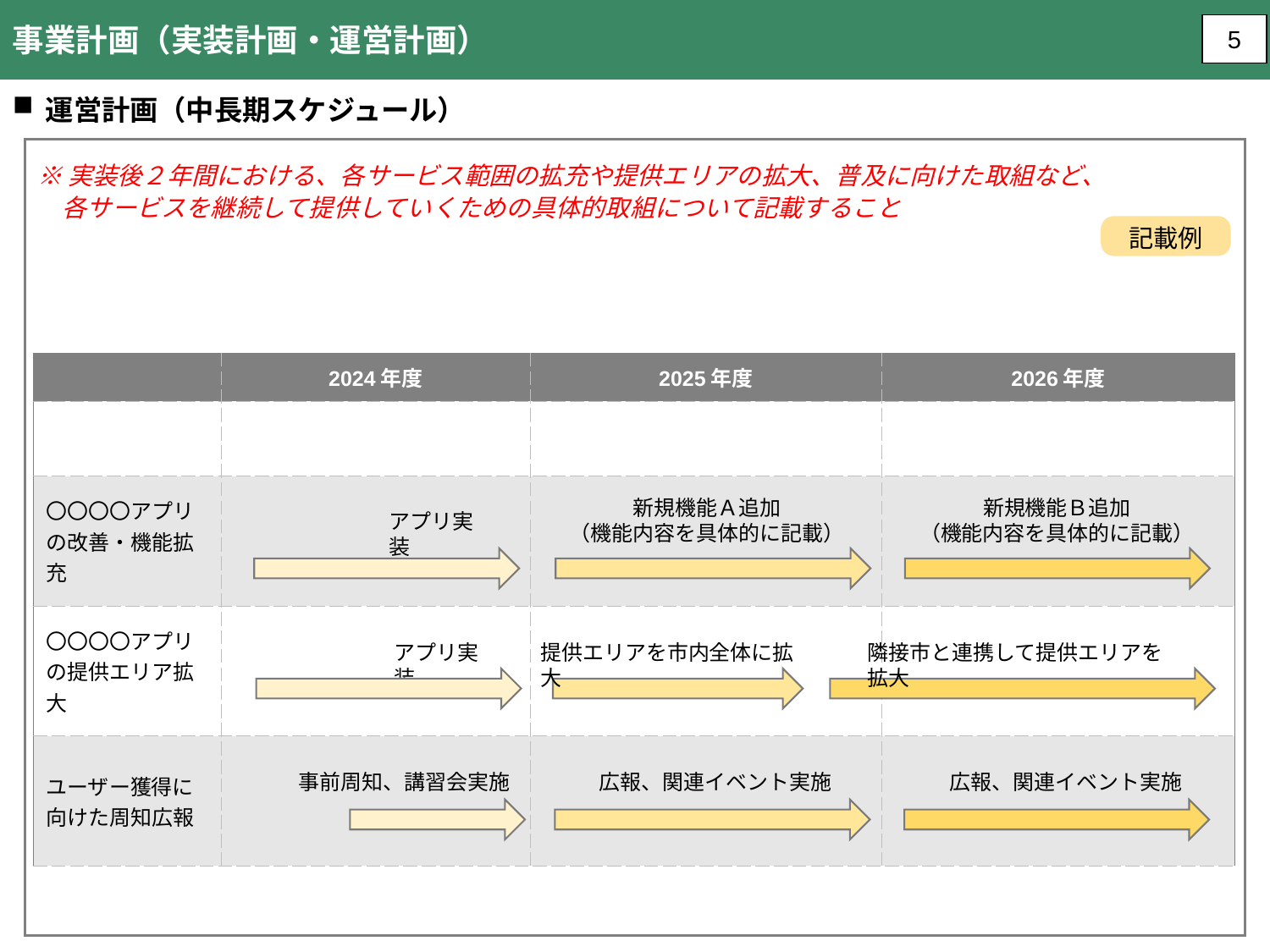

事業計画（実装計画・運営計画）
5
運営計画（中長期スケジュール）

※実装後２年間における、各サービス範囲の拡充や提供エリアの拡大、普及に向けた取組など、
各サービスを継続して提供していくための具体的取組について記載すること
記載例
|  | 2024年度 | 2025年度 | 2026年度 |
| --- | --- | --- | --- |
|  |  |  |  |
| 〇〇〇〇アプリの改善・機能拡充 |  |  |  |
| 〇〇〇〇アプリの提供エリア拡大 |  |  |  |
| ユーザー獲得に 向けた周知広報 |  |  |  |
新規機能Ａ追加
（機能内容を具体的に記載）
新規機能Ｂ追加
（機能内容を具体的に記載）
アプリ実装

アプリ実装
提供エリアを市内全体に拡大
隣接市と連携して提供エリアを拡大

事前周知、講習会実施
広報、関連イベント実施
広報、関連イベント実施